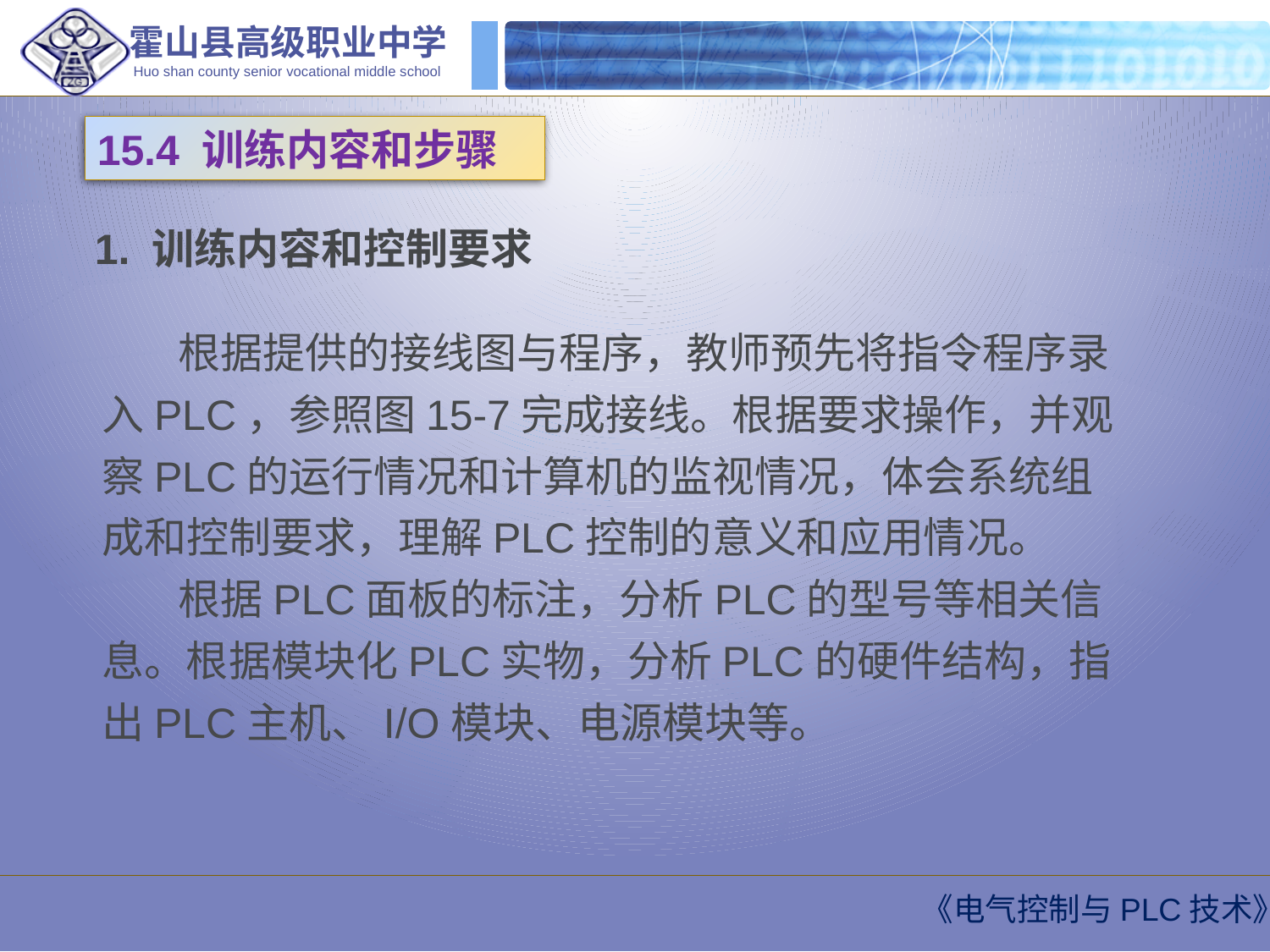

15.4 训练内容和步骤
1. 训练内容和控制要求
       根据提供的接线图与程序，教师预先将指令程序录入PLC，参照图15-7完成接线。根据要求操作，并观察PLC的运行情况和计算机的监视情况，体会系统组成和控制要求，理解PLC控制的意义和应用情况。
       根据PLC面板的标注，分析PLC的型号等相关信息。根据模块化PLC实物，分析PLC的硬件结构，指出PLC主机、I/O模块、电源模块等。